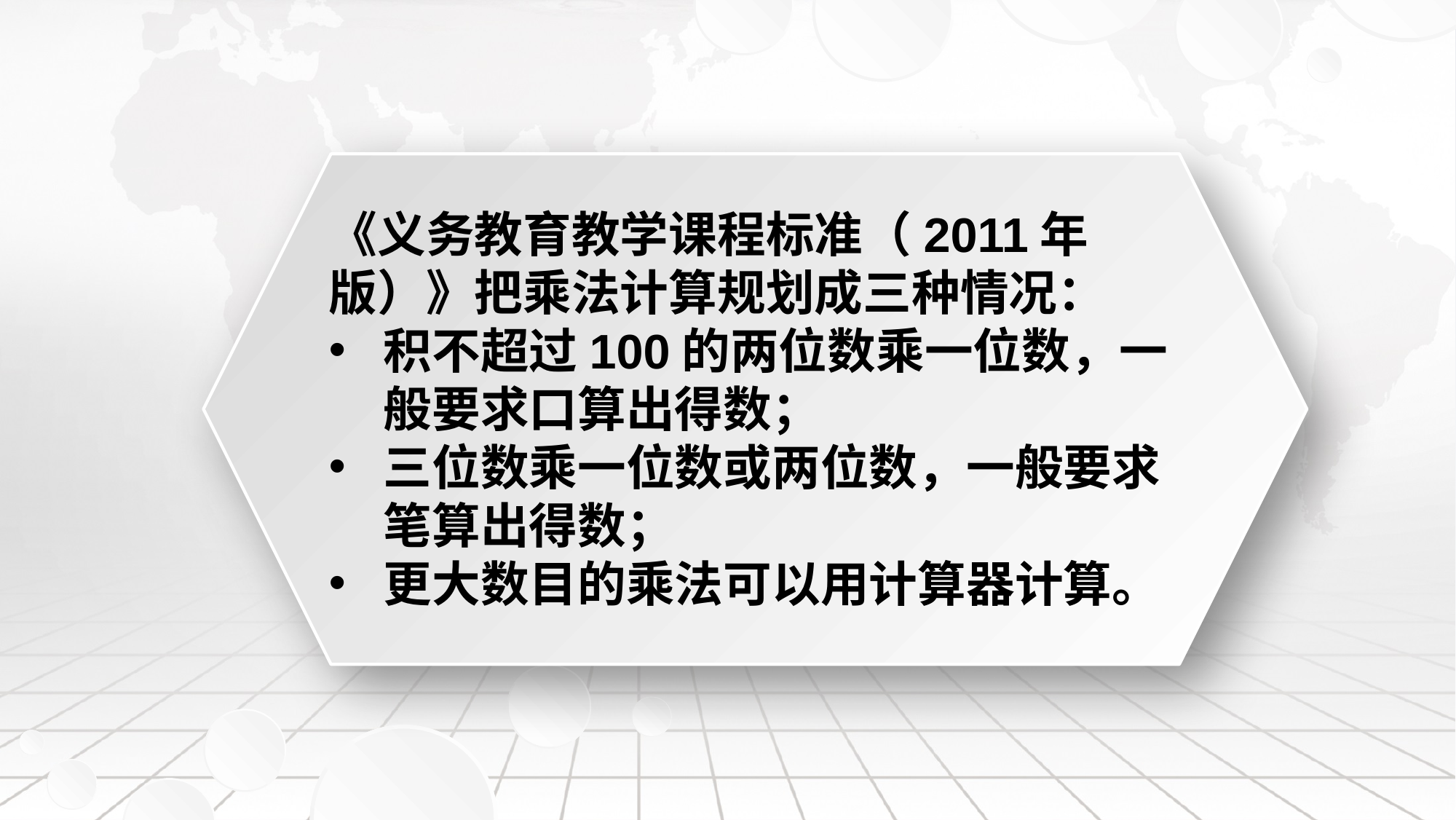

《义务教育教学课程标准（2011年版）》把乘法计算规划成三种情况：
积不超过100的两位数乘一位数，一般要求口算出得数；
三位数乘一位数或两位数，一般要求笔算出得数；
更大数目的乘法可以用计算器计算。